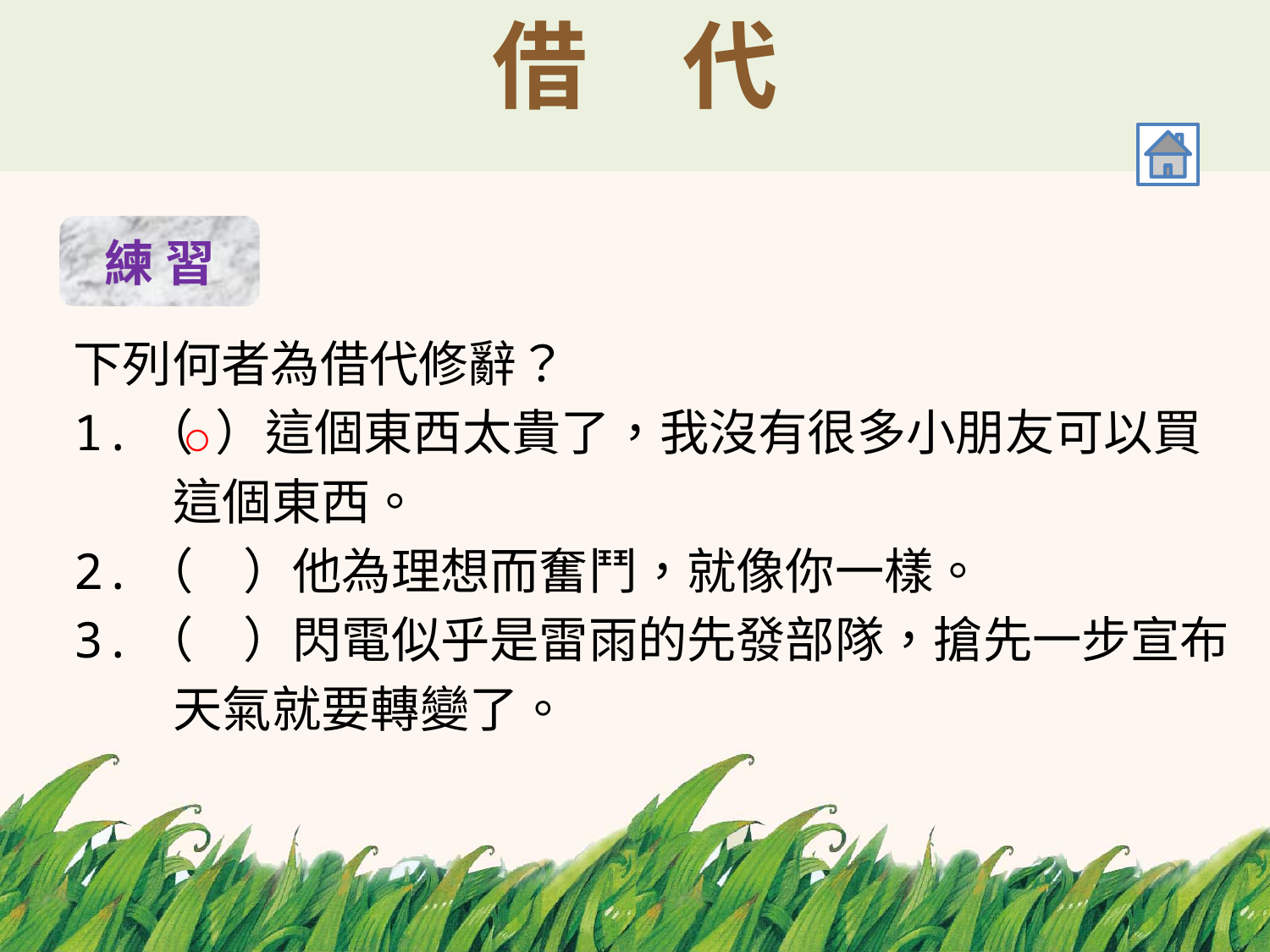

# 借　代

練 習
下列何者為借代修辭？
1.（  ）這個東西太貴了，我沒有很多小朋友可以買
        這個東西。
2.（　）他為理想而奮鬥，就像你一樣。
3.（　）閃電似乎是雷雨的先發部隊，搶先一步宣布
        天氣就要轉變了。
○